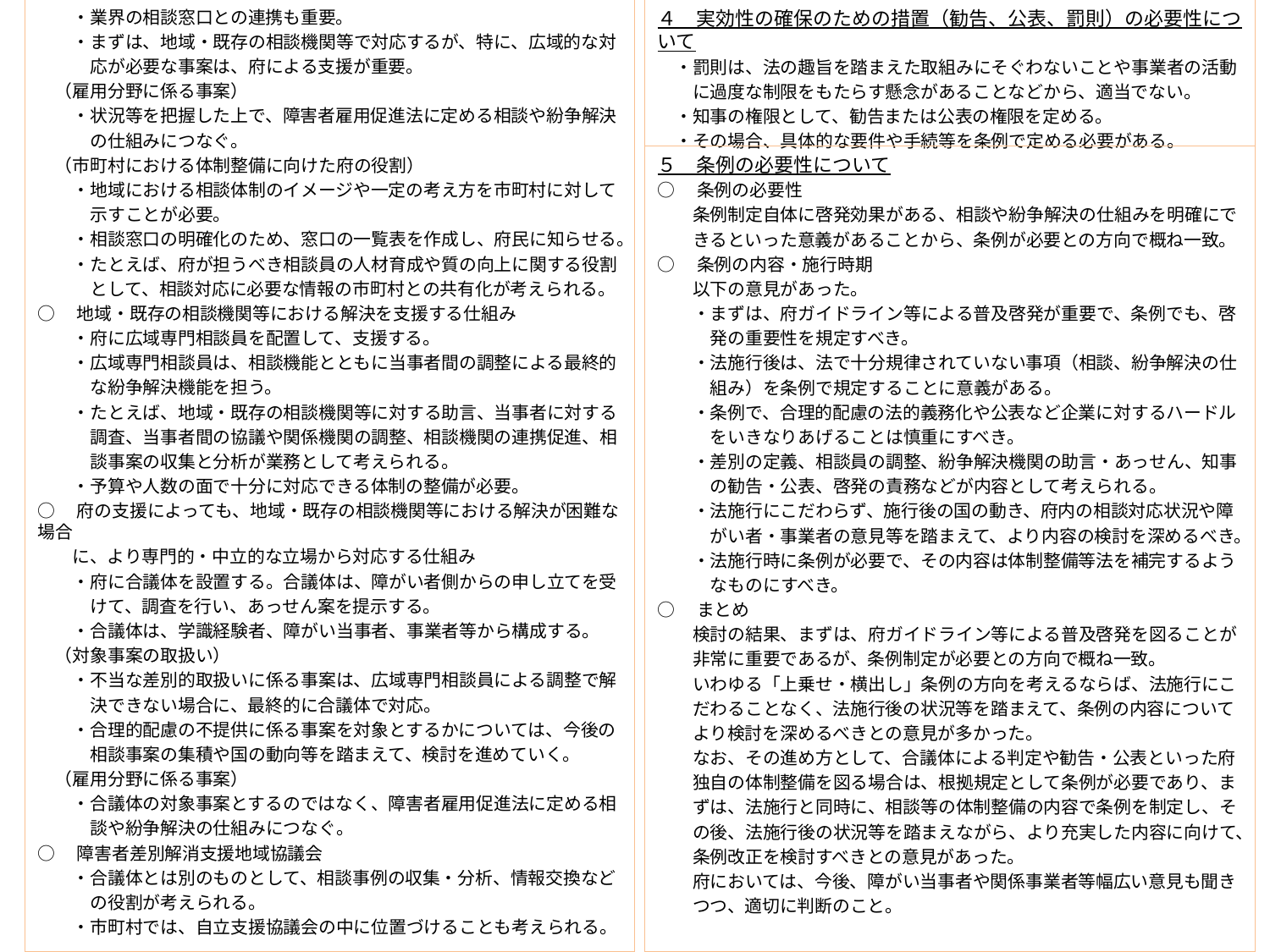

・業界の相談窓口との連携も重要。
　　・まずは、地域・既存の相談機関等で対応するが、特に、広域的な対
　　　応が必要な事案は、府による支援が重要。
　（雇用分野に係る事案）
　　・状況等を把握した上で、障害者雇用促進法に定める相談や紛争解決
　　　の仕組みにつなぐ。
　（市町村における体制整備に向けた府の役割）
　　・地域における相談体制のイメージや一定の考え方を市町村に対して
　　　示すことが必要。
　　・相談窓口の明確化のため、窓口の一覧表を作成し、府民に知らせる。
　　・たとえば、府が担うべき相談員の人材育成や質の向上に関する役割
　　　として、相談対応に必要な情報の市町村との共有化が考えられる。
○　地域・既存の相談機関等における解決を支援する仕組み
　　・府に広域専門相談員を配置して、支援する。
　　・広域専門相談員は、相談機能とともに当事者間の調整による最終的
　　　な紛争解決機能を担う。
　　・たとえば、地域・既存の相談機関等に対する助言、当事者に対する
　　　調査、当事者間の協議や関係機関の調整、相談機関の連携促進、相
　　　談事案の収集と分析が業務として考えられる。
　　・予算や人数の面で十分に対応できる体制の整備が必要。
○　府の支援によっても、地域・既存の相談機関等における解決が困難な場合
　　に、より専門的・中立的な立場から対応する仕組み
　　・府に合議体を設置する。合議体は、障がい者側からの申し立てを受
　　　けて、調査を行い、あっせん案を提示する。
　　・合議体は、学識経験者、障がい当事者、事業者等から構成する。
　（対象事案の取扱い）
　　・不当な差別的取扱いに係る事案は、広域専門相談員による調整で解
　　　決できない場合に、最終的に合議体で対応。
　　・合理的配慮の不提供に係る事案を対象とするかについては、今後の
　　　相談事案の集積や国の動向等を踏まえて、検討を進めていく。
　（雇用分野に係る事案）
　　・合議体の対象事案とするのではなく、障害者雇用促進法に定める相
　　　談や紛争解決の仕組みにつなぐ。
○　障害者差別解消支援地域協議会
　　・合議体とは別のものとして、相談事例の収集・分析、情報交換など
　　　の役割が考えられる。
　　・市町村では、自立支援協議会の中に位置づけることも考えられる。

４　実効性の確保のための措置（勧告、公表、罰則）の必要性について
　・罰則は、法の趣旨を踏まえた取組みにそぐわないことや事業者の活動
　　に過度な制限をもたらす懸念があることなどから、適当でない。
　・知事の権限として、勧告または公表の権限を定める。
　・その場合、具体的な要件や手続等を条例で定める必要がある。
５　条例の必要性について
○　条例の必要性
　　条例制定自体に啓発効果がある、相談や紛争解決の仕組みを明確にで
　　きるといった意義があることから、条例が必要との方向で概ね一致。
○　条例の内容・施行時期
　　以下の意見があった。
　　・まずは、府ガイドライン等による普及啓発が重要で、条例でも、啓
　　　発の重要性を規定すべき。
　　・法施行後は、法で十分規律されていない事項（相談、紛争解決の仕
　　　組み）を条例で規定することに意義がある。
　　・条例で、合理的配慮の法的義務化や公表など企業に対するハードル
　　　をいきなりあげることは慎重にすべき。
　　・差別の定義、相談員の調整、紛争解決機関の助言・あっせん、知事
　　　の勧告・公表、啓発の責務などが内容として考えられる。
　　・法施行にこだわらず、施行後の国の動き、府内の相談対応状況や障
　　　がい者・事業者の意見等を踏まえて、より内容の検討を深めるべき。
　　・法施行時に条例が必要で、その内容は体制整備等法を補完するよう
　　　なものにすべき。
○　まとめ
　　検討の結果、まずは、府ガイドライン等による普及啓発を図ることが
　　非常に重要であるが、条例制定が必要との方向で概ね一致。
　　いわゆる「上乗せ・横出し」条例の方向を考えるならば、法施行にこ
　　だわることなく、法施行後の状況等を踏まえて、条例の内容について
　　より検討を深めるべきとの意見が多かった。
　　なお、その進め方として、合議体による判定や勧告・公表といった府
　　独自の体制整備を図る場合は、根拠規定として条例が必要であり、ま
　　ずは、法施行と同時に、相談等の体制整備の内容で条例を制定し、そ
　　の後、法施行後の状況等を踏まえながら、より充実した内容に向けて、
　　条例改正を検討すべきとの意見があった。
　　府においては、今後、障がい当事者や関係事業者等幅広い意見も聞き
　　つつ、適切に判断のこと。